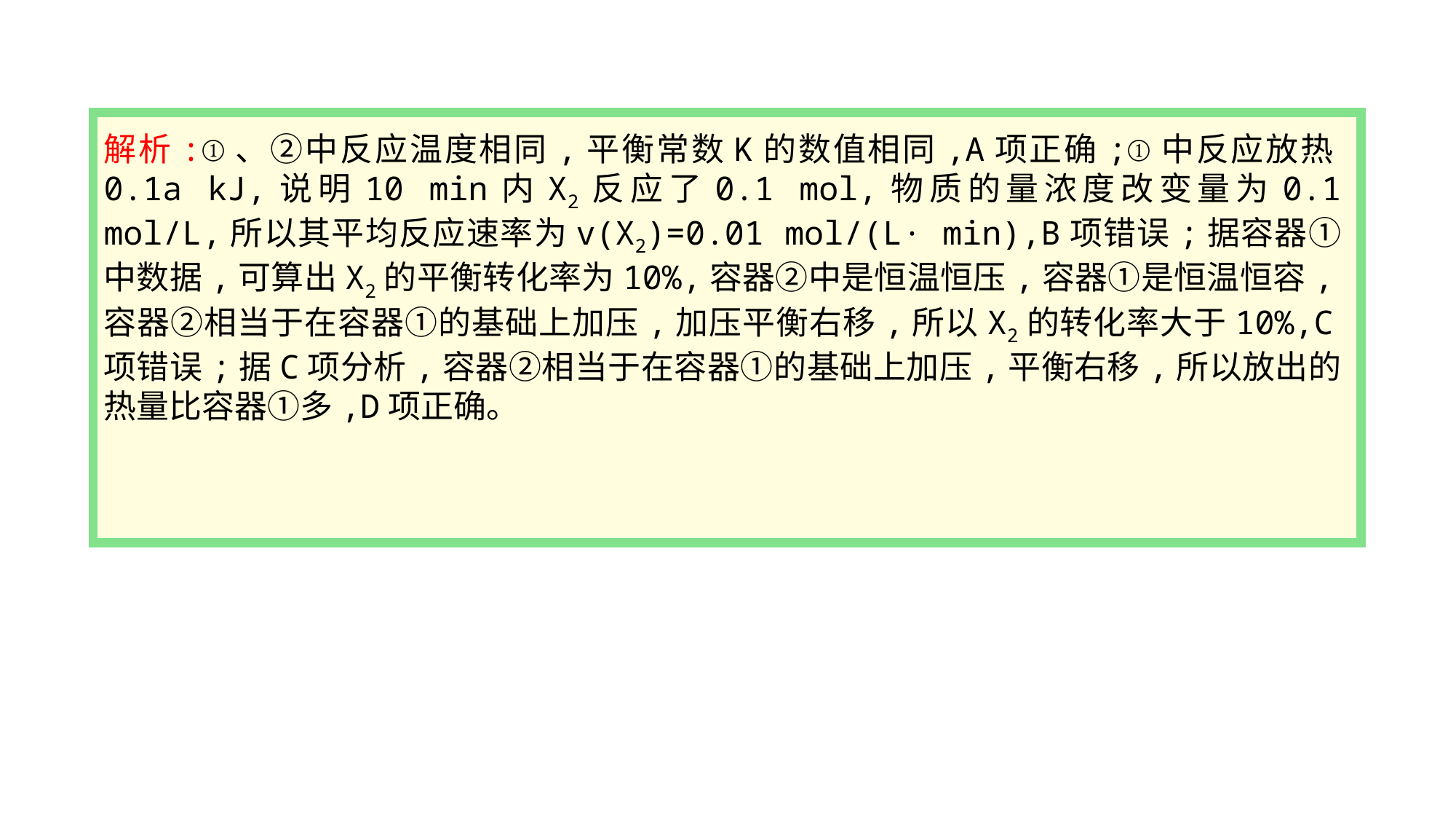

解析:①、②中反应温度相同,平衡常数K的数值相同,A项正确;①中反应放热0.1a kJ,说明10 min内X2反应了0.1 mol,物质的量浓度改变量为0.1 mol/L,所以其平均反应速率为v(X2)=0.01 mol/(L· min),B项错误;据容器①中数据,可算出X2的平衡转化率为10%,容器②中是恒温恒压,容器①是恒温恒容,容器②相当于在容器①的基础上加压,加压平衡右移,所以X2的转化率大于10%,C项错误;据C项分析,容器②相当于在容器①的基础上加压,平衡右移,所以放出的热量比容器①多,D项正确。